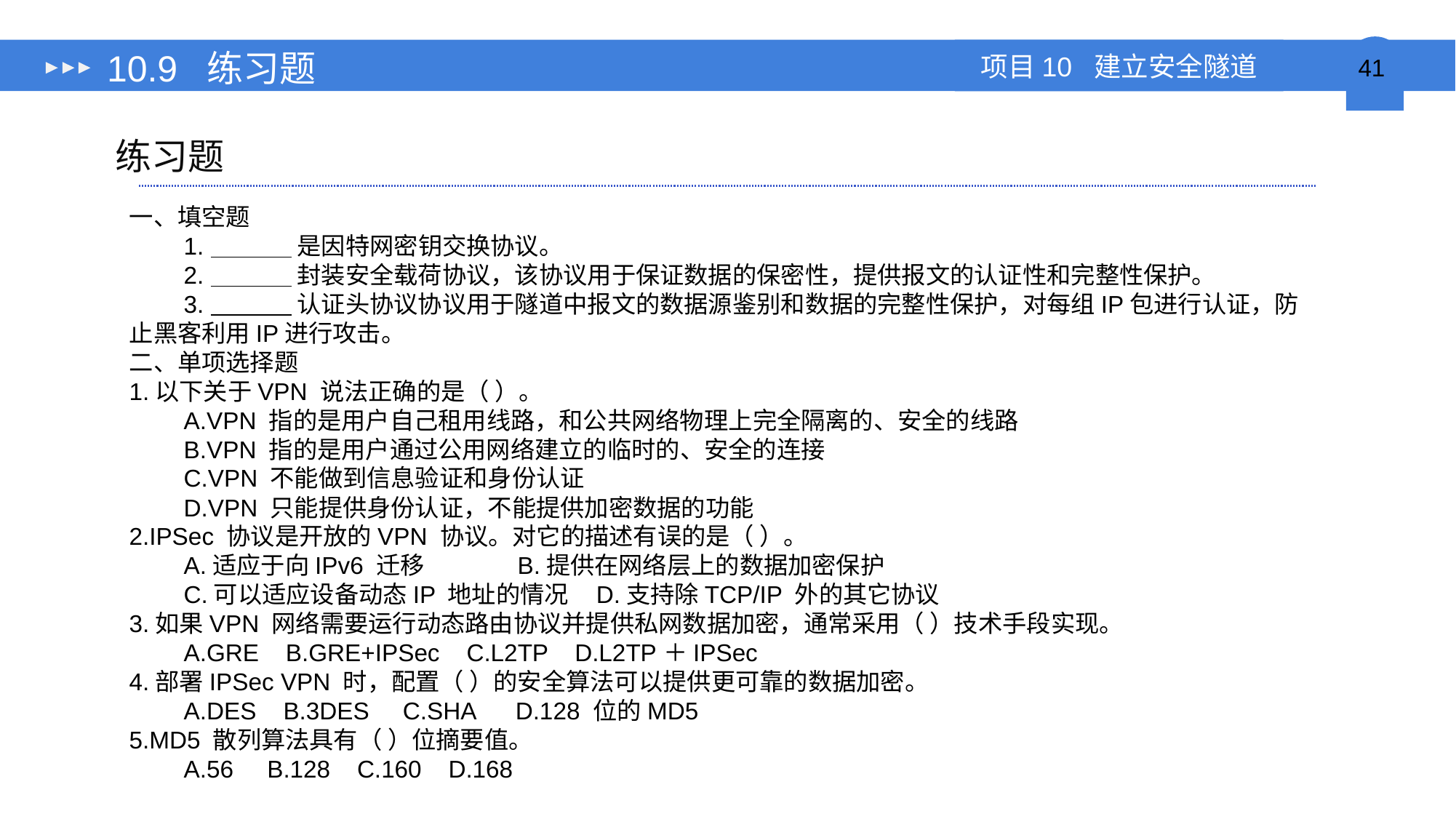

# 10.9  练习题
练习题

一、填空题
1.             是因特网密钥交换协议。
2.             封装安全载荷协议，该协议用于保证数据的保密性，提供报文的认证性和完整性保护。
3.             认证头协议协议用于隧道中报文的数据源鉴别和数据的完整性保护，对每组IP包进行认证，防止黑客利用IP进行攻击。
二、单项选择题
1.以下关于VPN 说法正确的是（ ）。
A.VPN 指的是用户自己租用线路，和公共网络物理上完全隔离的、安全的线路
B.VPN 指的是用户通过公用网络建立的临时的、安全的连接
C.VPN 不能做到信息验证和身份认证
D.VPN 只能提供身份认证，不能提供加密数据的功能
2.IPSec 协议是开放的VPN 协议。对它的描述有误的是（ ）。
A.适应于向IPv6 迁移                B.提供在网络层上的数据加密保护
C.可以适应设备动态IP 地址的情况    D.支持除TCP/IP 外的其它协议
3.如果VPN 网络需要运行动态路由协议并提供私网数据加密，通常采用（ ）技术手段实现。
A.GRE    B.GRE+IPSec    C.L2TP    D.L2TP＋IPSec
4.部署IPSec VPN 时，配置（ ）的安全算法可以提供更可靠的数据加密。
A.DES    B.3DES     C.SHA      D.128 位的MD5
5.MD5 散列算法具有（ ）位摘要值。
A.56     B.128    C.160    D.168